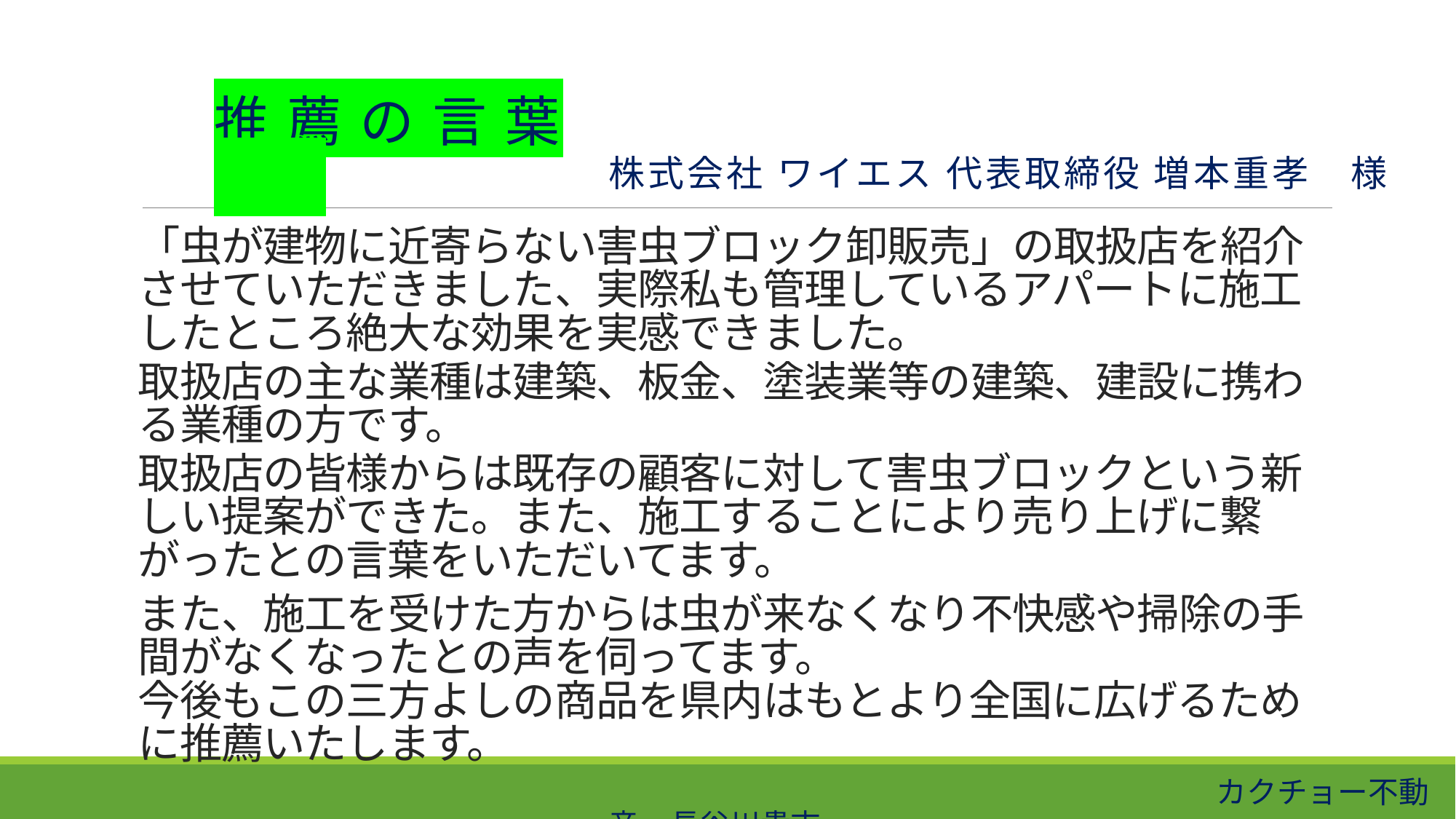

推 薦 の 言 葉
株式会社 ワイエス 代表取締役 増本重孝　様
「虫が建物に近寄らない害虫ブロック卸販売」の取扱店を紹介させていただきました、実際私も管理しているアパートに施工したところ絶大な効果を実感できました。
取扱店の主な業種は建築、板金、塗装業等の建築、建設に携わる業種の方です。
取扱店の皆様からは既存の顧客に対して害虫ブロックという新しい提案ができた。また、施工することにより売り上げに繋がったとの言葉をいただいてます。
また、施工を受けた方からは虫が来なくなり不快感や掃除の手間がなくなったとの声を伺ってます。
今後もこの三方よしの商品を県内はもとより全国に広げるために推薦いたします。

　　　　　　　　　　　　　　　　　　　　カクチョー不動産　長谷川貴志